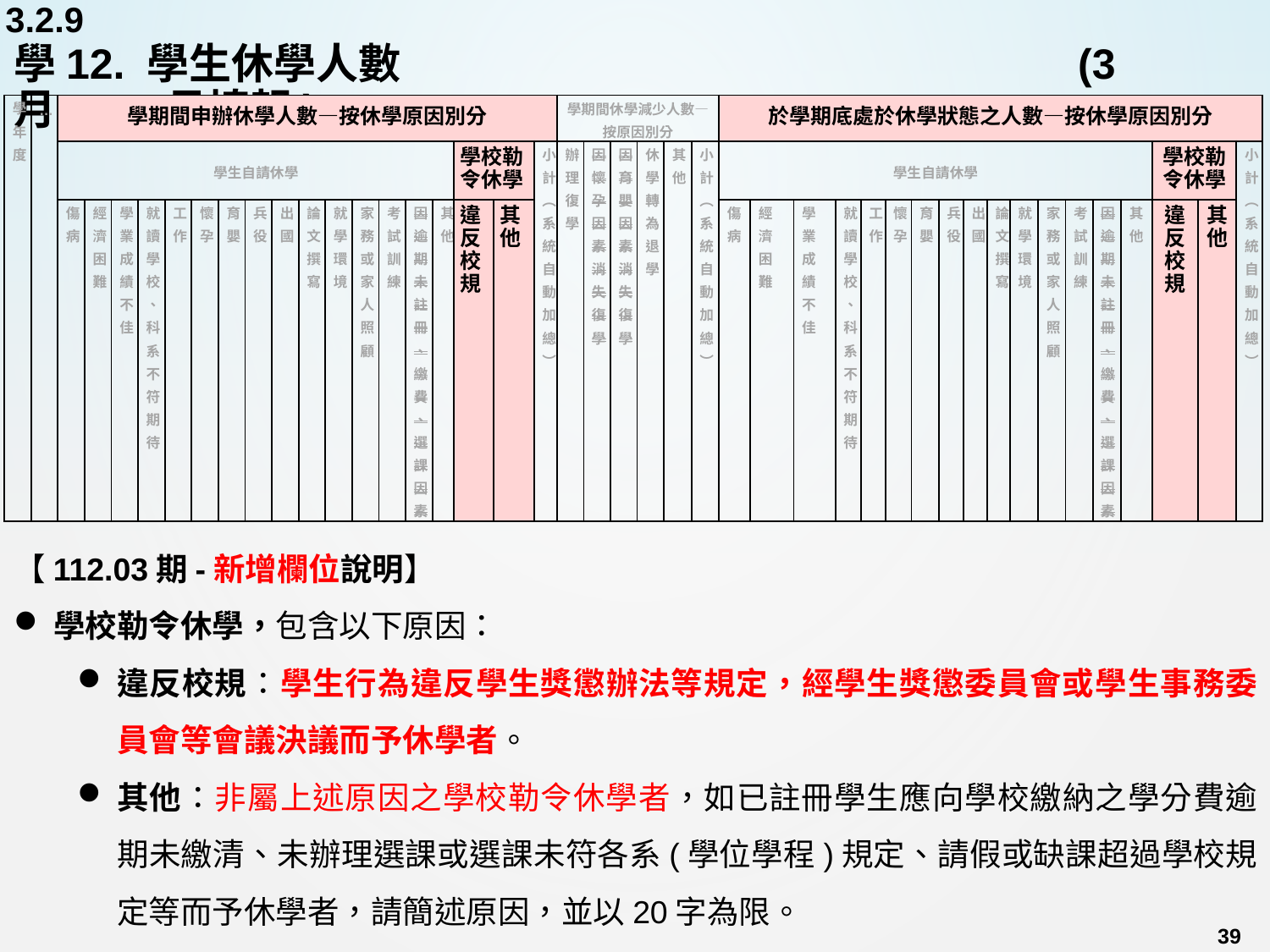

3.2.9
# 學12. 學生休學人數				   	    (3月、10月填報)
| 學年度 | … | 學期間申辦休學人數—按休學原因別分 |  |  |  |  |  |  |  |  |  |  |  |  |  |  |  |  |  | 學期間休學減少人數—按原因別分 |  |  |  |  |  | 於學期底處於休學狀態之人數—按休學原因別分 |  |  |  |  |  |  |  |  |  |  |  |  |  |  |  |  |  |
| --- | --- | --- | --- | --- | --- | --- | --- | --- | --- | --- | --- | --- | --- | --- | --- | --- | --- | --- | --- | --- | --- | --- | --- | --- | --- | --- | --- | --- | --- | --- | --- | --- | --- | --- | --- | --- | --- | --- | --- | --- | --- | --- | --- |
|  |  | 學生自請休學 |  |  |  |  |  |  |  |  |  |  |  |  |  |  | 學校勒令休學 |  | 小計 ︵ 系統自動加總︶ | 辦理復學 | 因懷孕因素消失復學 | 因育嬰因素消失復學 | 休學轉為退學 | 其他 | 小計 ︵ 系統自動加總︶ | 學生自請休學 |  |  |  |  |  |  |  |  |  |  |  |  |  |  | 學校勒令休學 |  | 小計 ︵ 系統自動加總︶ |
|  |  | 傷病 | 經濟困難 | 學業成績 不佳 | 就讀學校、科系不符期待 | 工作 | 懷孕 | 育嬰 | 兵役 | 出國 | 論文撰寫 | 就學環境 | 家務或家人照顧 | 考試訓練 | 因逾期未註冊、繳費、選課因素 | 其他 | 違反校規 | 其他 |  |  |  |  |  |  |  | 傷病 | 經濟困難 | 學業成績不佳 | 就讀學校、科系不符期待 | 工作 | 懷孕 | 育嬰 | 兵役 | 出國 | 論文撰寫 | 就學環境 | 家務或家人照顧 | 考試訓練 | 因逾期未註冊、繳費、選課因素 | 其他 | 違反校規 | 其他 |  |
【112.03期-新增欄位說明】
學校勒令休學，包含以下原因：
違反校規：學生行為違反學生獎懲辦法等規定，經學生獎懲委員會或學生事務委員會等會議決議而予休學者。
其他：非屬上述原因之學校勒令休學者，如已註冊學生應向學校繳納之學分費逾期未繳清、未辦理選課或選課未符各系(學位學程)規定、請假或缺課超過學校規定等而予休學者，請簡述原因，並以20字為限。